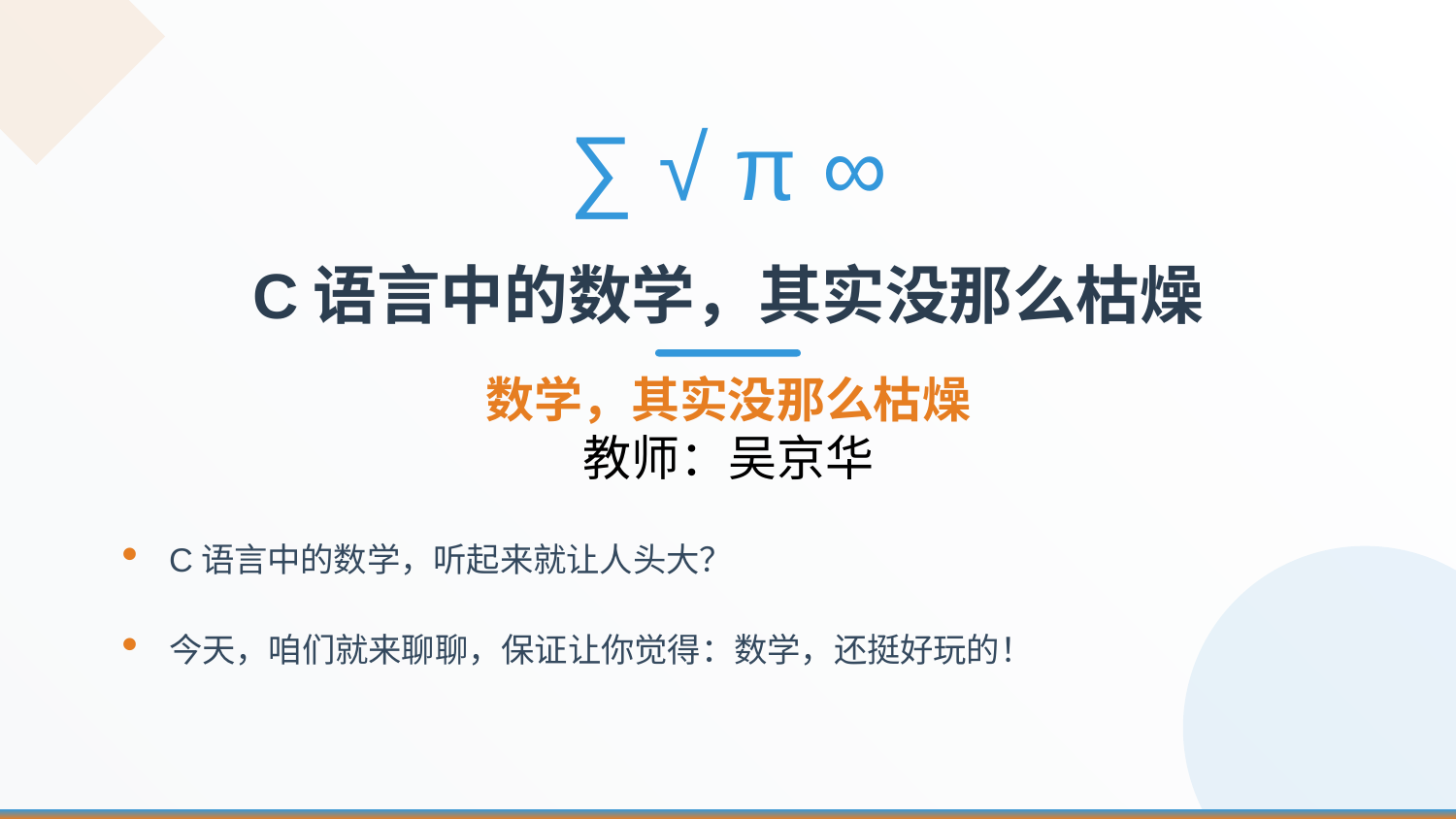

∑ √ π ∞
C语言中的数学，其实没那么枯燥

数学，其实没那么枯燥
教师：吴京华
C语言中的数学，听起来就让人头大？
今天，咱们就来聊聊，保证让你觉得：数学，还挺好玩的！